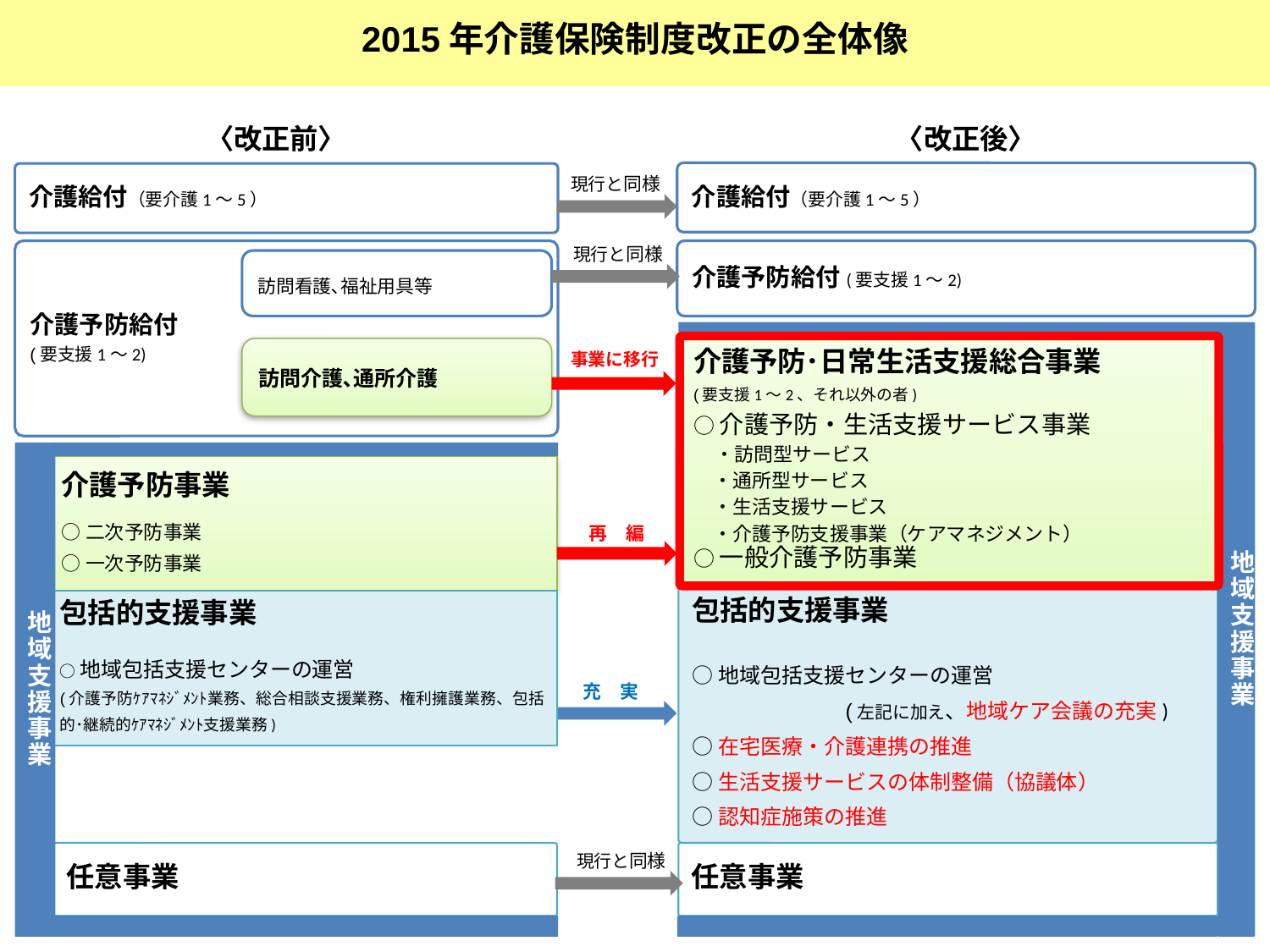

2015年介護保険制度改正の全体像
〈改正後〉
〈改正前〉
介護給付（要介護1～5）
介護給付（要介護1～5）
現行と同様

現行と同様
介護予防給付
(要支援1～2)
介護予防給付(要支援1～2)
訪問看護､福祉用具等

地域支援事業
介護予防･日常生活支援総合事業
(要支援1～2、それ以外の者)

○介護予防・生活支援サービス事業
　・訪問型サービス
　・通所型サービス
　・生活支援サービス
　・介護予防支援事業（ケアマネジメント）
○一般介護予防事業

訪問介護､通所介護
事業に移行

地域支援事業

介護予防事業

○二次予防事業

○一次予防事業
再　編

包括的支援事業

○地域包括支援センターの運営
　　　　　　　(左記に加え、地域ケア会議の充実)
○在宅医療・介護連携の推進
○生活支援サービスの体制整備（協議体）
○認知症施策の推進
包括的支援事業

○地域包括支援センターの運営
(介護予防ｹｱﾏﾈｼﾞﾒﾝﾄ業務、総合相談支援業務、権利擁護業務、包括的･継続的ｹｱﾏﾈｼﾞﾒﾝﾄ支援業務)
充　実

現行と同様
任意事業
任意事業